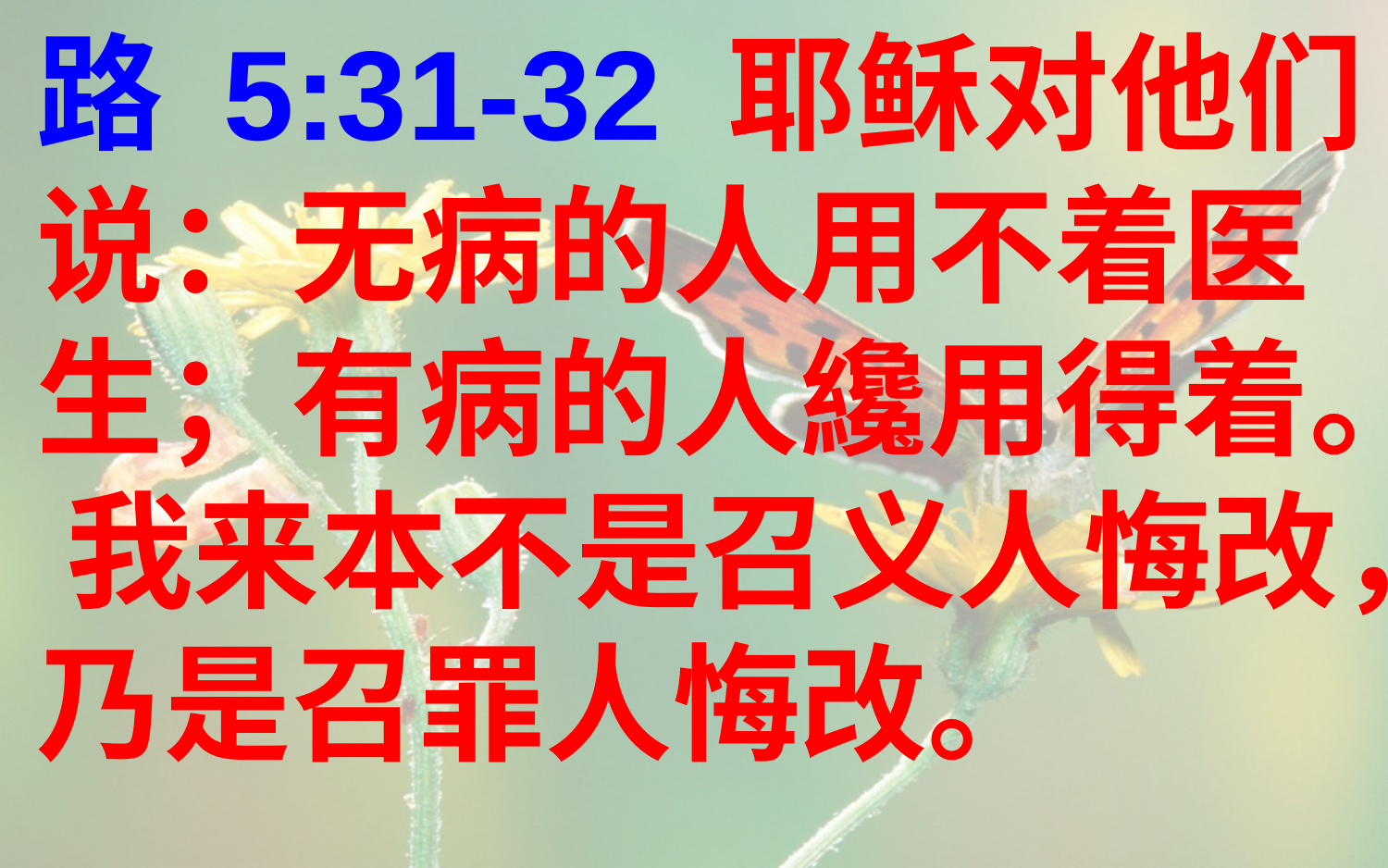

路 5:31-32 耶稣对他们说：无病的人用不着医生；有病的人纔用得着。 我来本不是召义人悔改，乃是召罪人悔改。